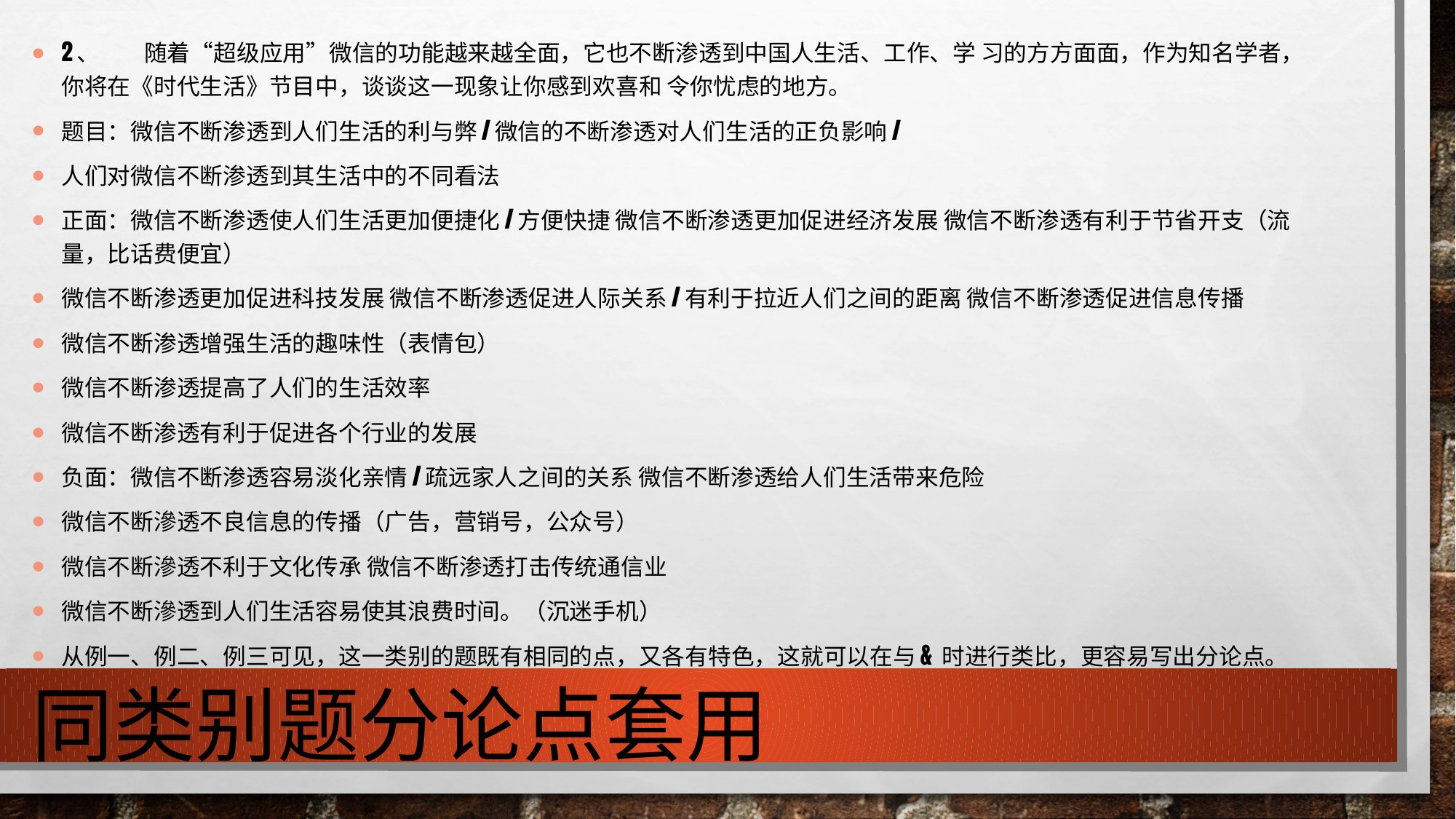

2、	随着“超级应用”微信的功能越来越全面，它也不断渗透到中国人生活、工作、学 习的方方面面，作为知名学者，你将在《时代生活》节目中，谈谈这一现象让你感到欢喜和 令你忧虑的地方。
题目：微信不断渗透到人们生活的利与弊/微信的不断渗透对人们生活的正负影响/
人们对微信不断渗透到其生活中的不同看法
正面：微信不断渗透使人们生活更加便捷化/方便快捷 微信不断渗透更加促进经济发展 微信不断渗透有利于节省开支（流量，比话费便宜）
微信不断渗透更加促进科技发展 微信不断渗透促进人际关系/有利于拉近人们之间的距离 微信不断渗透促进信息传播
微信不断渗透增强生活的趣味性（表情包）
微信不断渗透提高了人们的生活效率
微信不断渗透有利于促进各个行业的发展
负面：微信不断渗透容易淡化亲情/疏远家人之间的关系 微信不断渗透给人们生活带来危险
微信不断滲透不良信息的传播（广告，营销号，公众号）
微信不断滲透不利于文化传承 微信不断渗透打击传统通信业
微信不断滲透到人们生活容易使其浪费时间。（沉迷手机）
从例一、例二、例三可见，这一类别的题既有相同的点，又各有特色，这就可以在与& 时进行类比，更容易写出分论点。
# 同类别题分论点套用